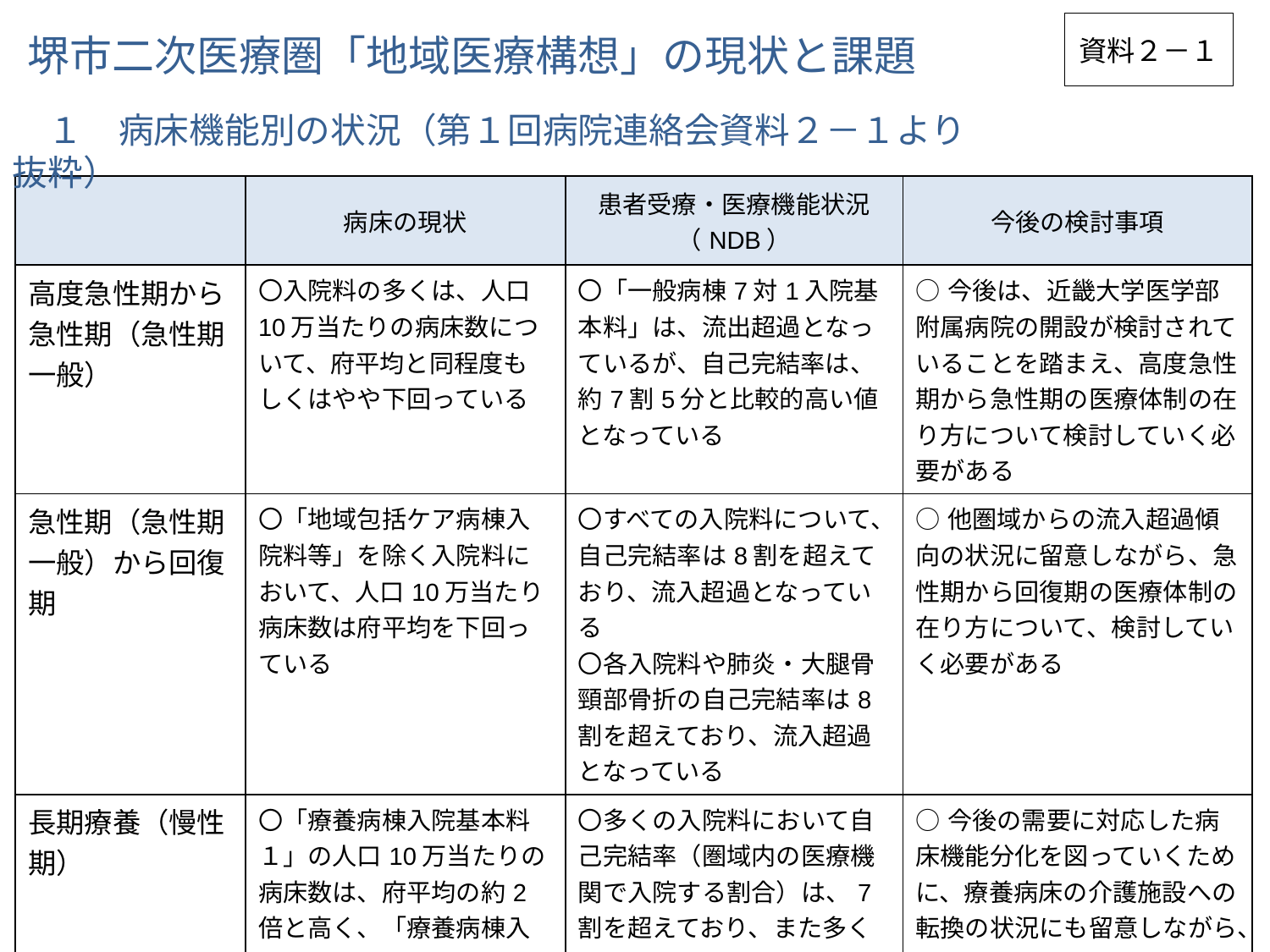

資料２－１
堺市二次医療圏「地域医療構想」の現状と課題
　１　病床機能別の状況（第１回病院連絡会資料２－１より抜粋）
|  | 病床の現状 | 患者受療・医療機能状況（NDB） | 今後の検討事項 |
| --- | --- | --- | --- |
| 高度急性期から急性期（急性期一般） | 〇入院料の多くは、人口10万当たりの病床数について、府平均と同程度もしくはやや下回っている | 〇「一般病棟7対1入院基本料」は、流出超過となっているが、自己完結率は、約7割5分と比較的高い値となっている | ○今後は、近畿大学医学部附属病院の開設が検討されていることを踏まえ、高度急性期から急性期の医療体制の在り方について検討していく必要がある |
| 急性期（急性期一般）から回復期 | 〇「地域包括ケア病棟入院料等」を除く入院料において、人口10万当たり病床数は府平均を下回っている | 〇すべての入院料について、自己完結率は8割を超えており、流入超過となっている 〇各入院料や肺炎・大腿骨頸部骨折の自己完結率は8割を超えており、流入超過となっている | ○他圏域からの流入超過傾向の状況に留意しながら、急性期から回復期の医療体制の在り方について、検討していく必要がある |
| 長期療養（慢性期） | 〇「療養病棟入院基本料１」の人口10万当たりの病床数は、府平均の約2倍と高く、「療養病棟入院基本料2」の病床稼働率は府平均を下回っている | 〇多くの入院料において自己完結率（圏域内の医療機関で入院する割合）は、7割を超えており、また多くの入院料で流入超過が見られる | ○今後の需要に対応した病床機能分化を図っていくために、療養病床の介護施設への転換の状況にも留意しながら、検討していく必要がある |